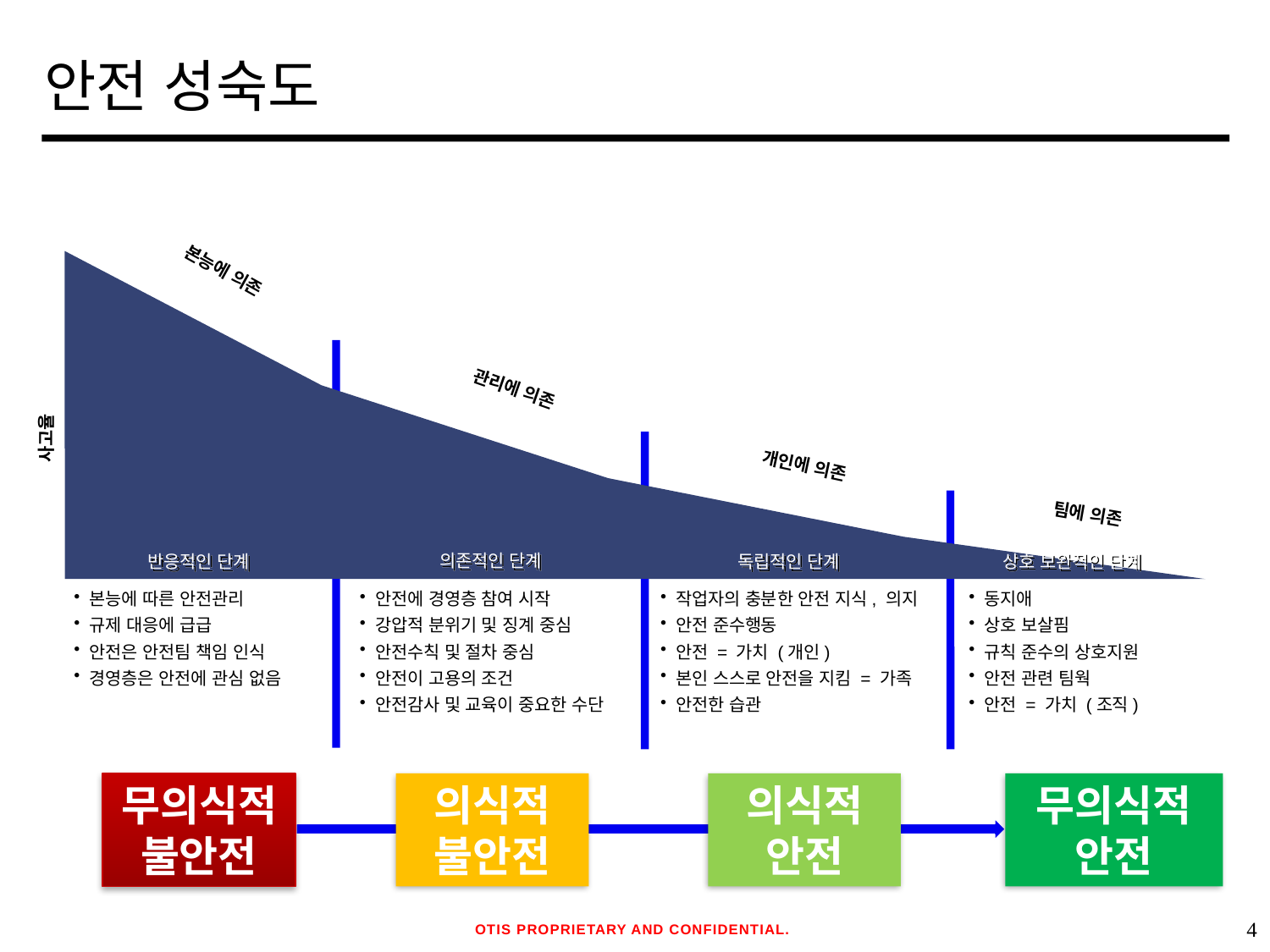

# 안전 성숙도

본능에 의존

관리에 의존
사고율

개인에 의존

팀에 의존
의존적인 단계
상호 보완적인 단계
반응적인 단계
독립적인 단계
본능에 따른 안전관리
규제 대응에 급급
안전은 안전팀 책임 인식
경영층은 안전에 관심 없음
안전에 경영층 참여 시작
강압적 분위기 및 징계 중심
안전수칙 및 절차 중심
안전이 고용의 조건
안전감사 및 교육이 중요한 수단
작업자의 충분한 안전 지식, 의지
안전 준수행동
안전 = 가치 (개인)
본인 스스로 안전을 지킴 = 가족
안전한 습관
동지애
상호 보살핌
규칙 준수의 상호지원
안전 관련 팀웍
안전 = 가치 (조직)
무의식적불안전
의식적 불안전
의식적 안전
무의식적 안전

OTIS PROPRIETARY AND CONFIDENTIAL.
4